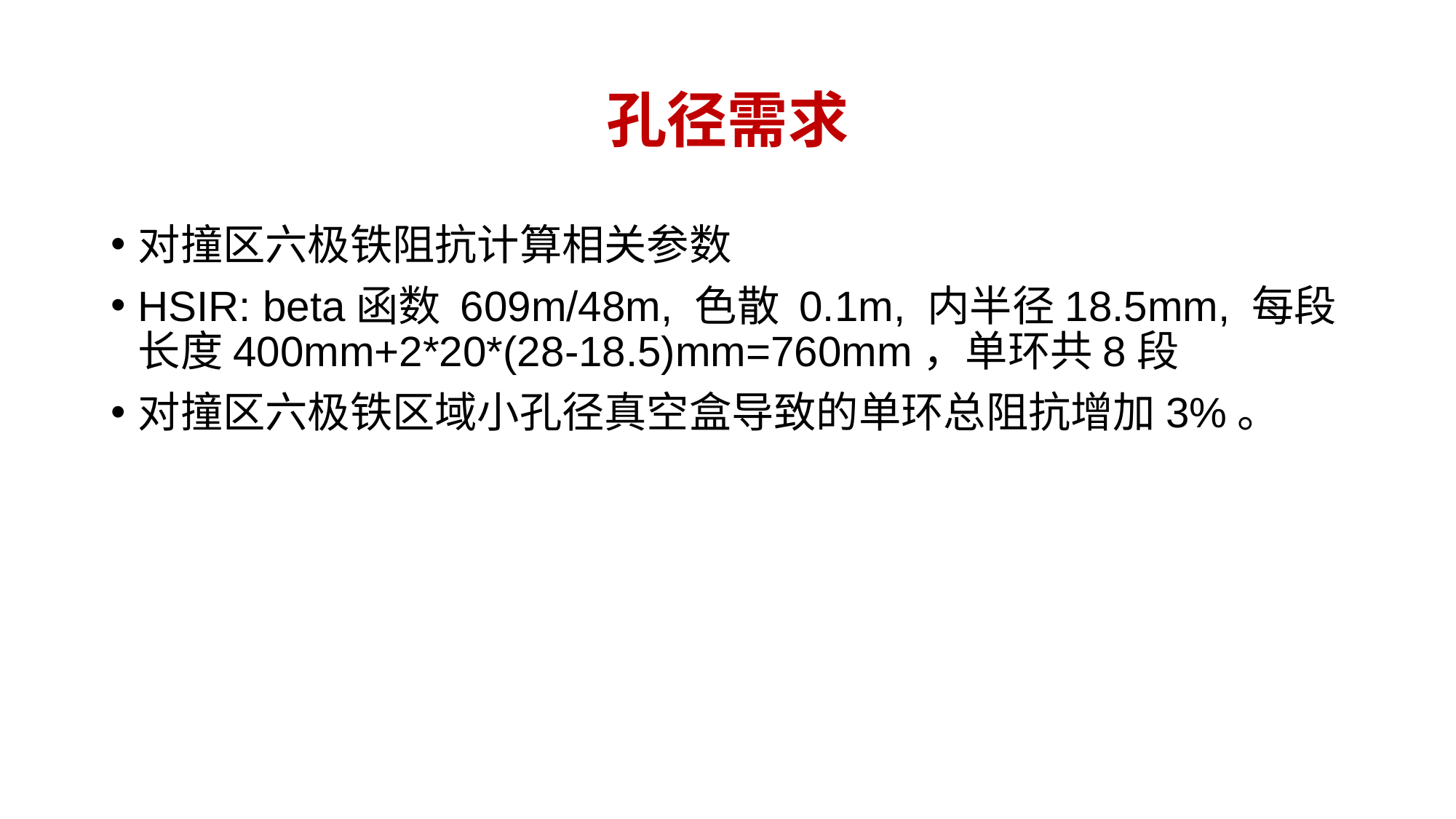

# 孔径需求
对撞区六极铁阻抗计算相关参数
HSIR: beta函数 609m/48m, 色散 0.1m, 内半径18.5mm, 每段长度400mm+2*20*(28-18.5)mm=760mm，单环共8段
对撞区六极铁区域小孔径真空盒导致的单环总阻抗增加3%。